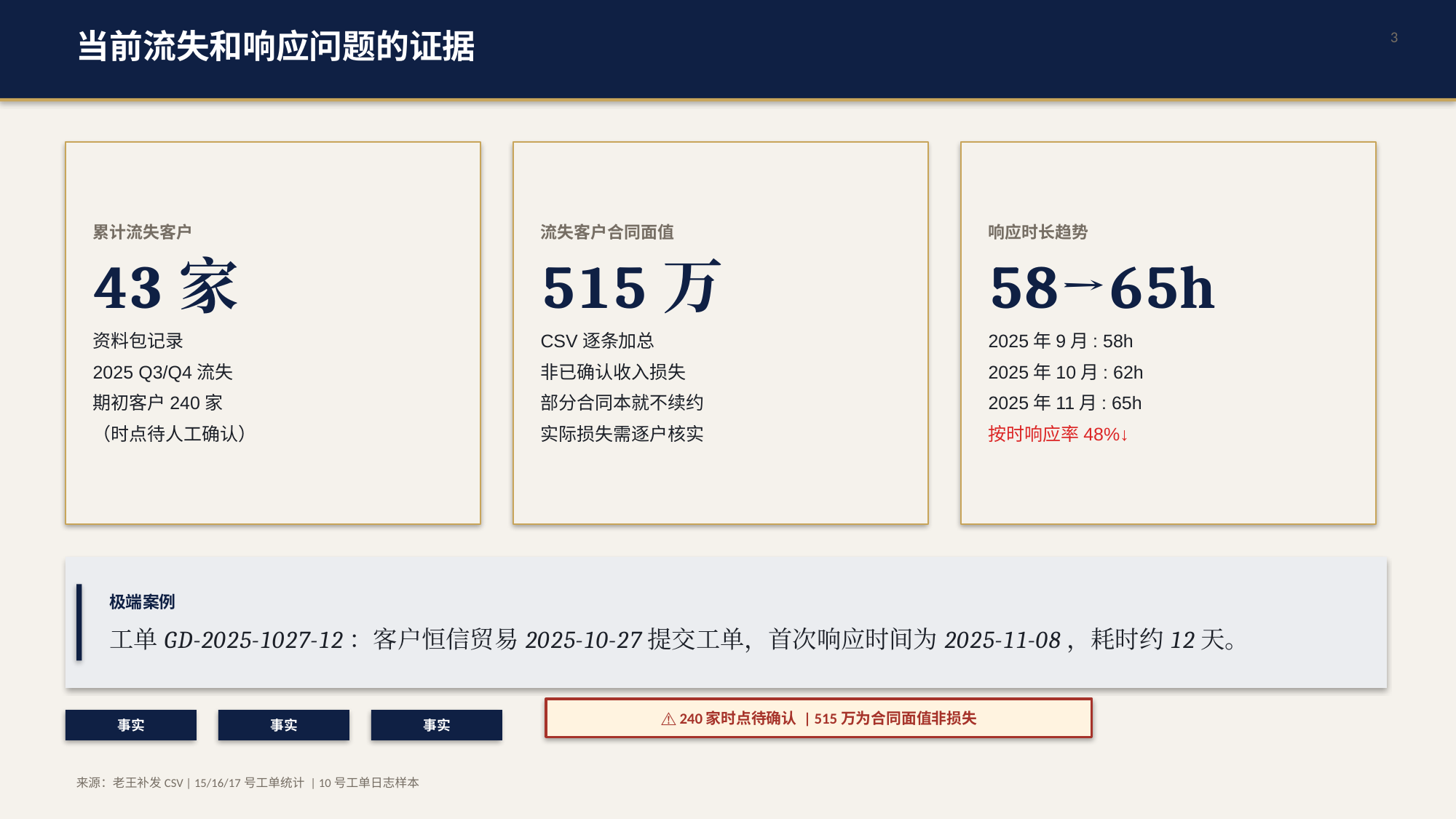

当前流失和响应问题的证据
3

累计流失客户
43家
资料包记录
2025 Q3/Q4流失
期初客户240家
（时点待人工确认）
流失客户合同面值
515万
CSV逐条加总
非已确认收入损失
部分合同本就不续约
实际损失需逐户核实
响应时长趋势
58→65h
2025年9月: 58h
2025年10月: 62h
2025年11月: 65h
按时响应率48%↓
极端案例
工单GD-2025-1027-12：客户恒信贸易2025-10-27提交工单，首次响应时间为2025-11-08，耗时约12天。

⚠ 240家时点待确认 | 515万为合同面值非损失
事实
事实
事实
来源：老王补发CSV | 15/16/17号工单统计 | 10号工单日志样本